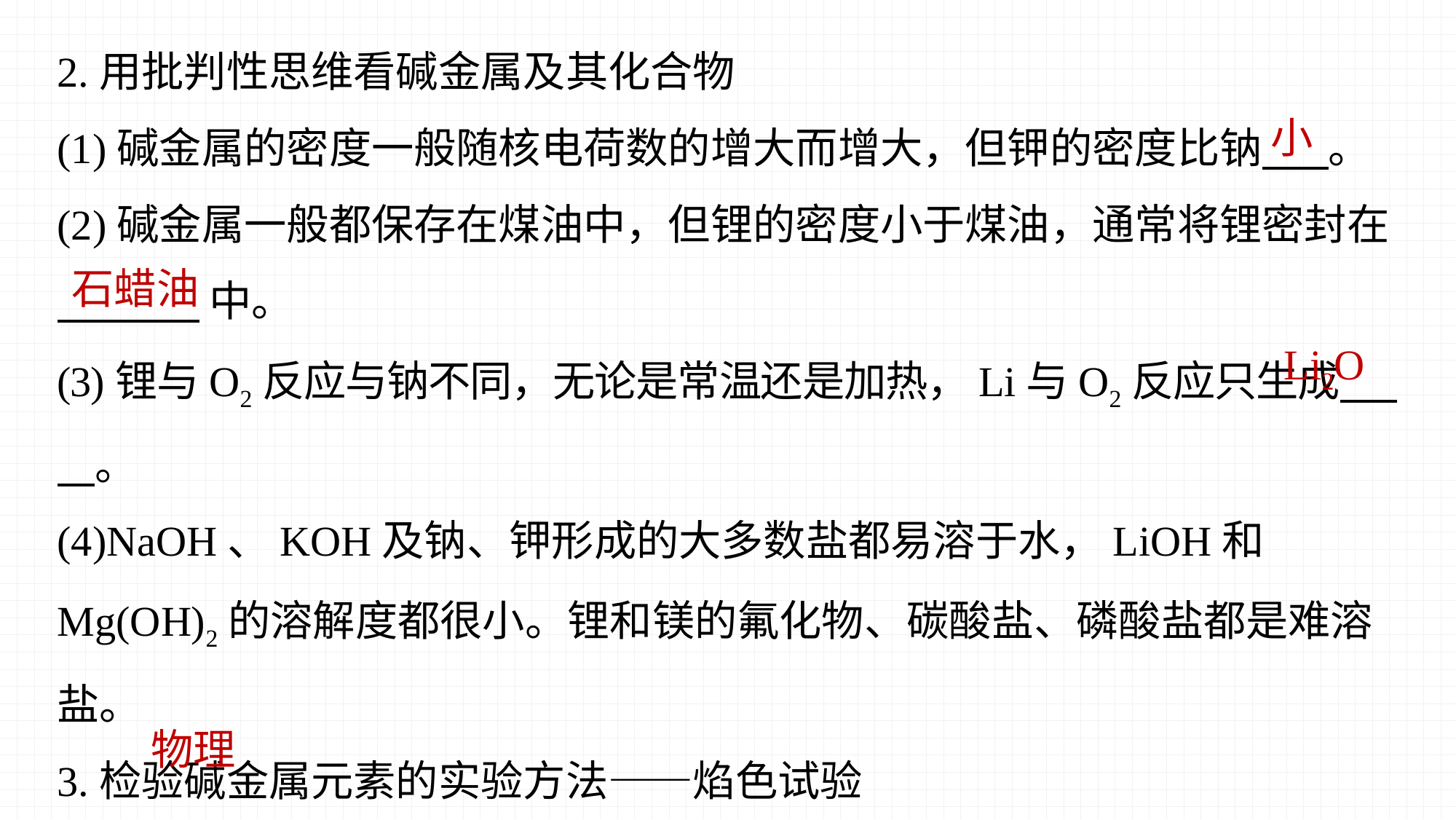

2.用批判性思维看碱金属及其化合物
(1)碱金属的密度一般随核电荷数的增大而增大，但钾的密度比钠       。
(2)碱金属一般都保存在煤油中，但锂的密度小于煤油，通常将锂密封在
               中。
(3)锂与O2反应与钠不同，无论是常温还是加热，Li与O2反应只生成           。
(4)NaOH、KOH及钠、钾形成的大多数盐都易溶于水，LiOH和Mg(OH)2的溶解度都很小。锂和镁的氟化物、碳酸盐、磷酸盐都是难溶盐。
3.检验碱金属元素的实验方法——焰色试验
(1)概念：某些金属或它们的化合物在灼烧时都会使火焰呈现出特征颜色，属于          变化，是元素的性质。
小
石蜡油
Li2O
物理